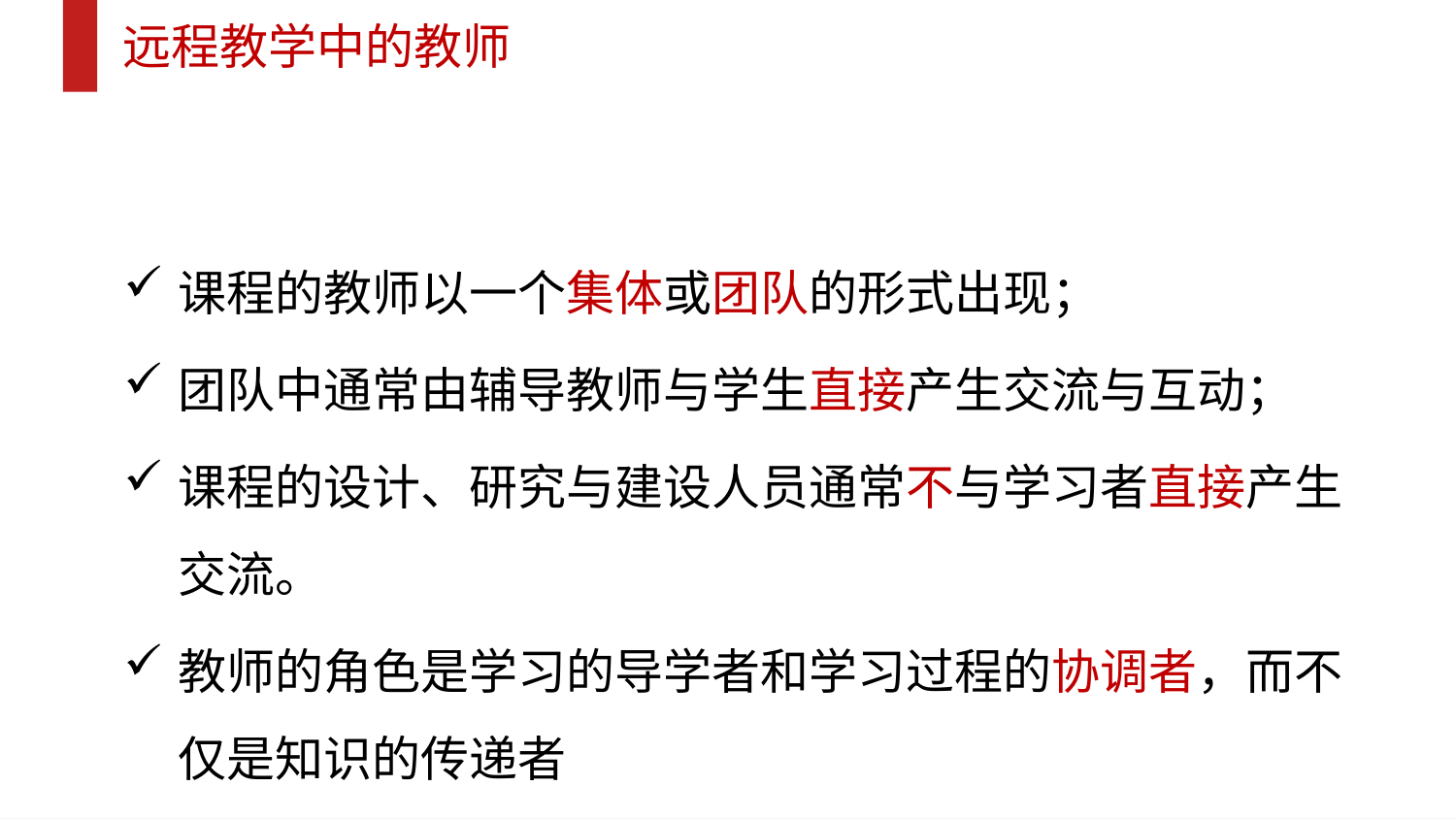

远程教学中的教师
课程的教师以一个集体或团队的形式出现；
团队中通常由辅导教师与学生直接产生交流与互动；
课程的设计、研究与建设人员通常不与学习者直接产生交流。
教师的角色是学习的导学者和学习过程的协调者，而不仅是知识的传递者